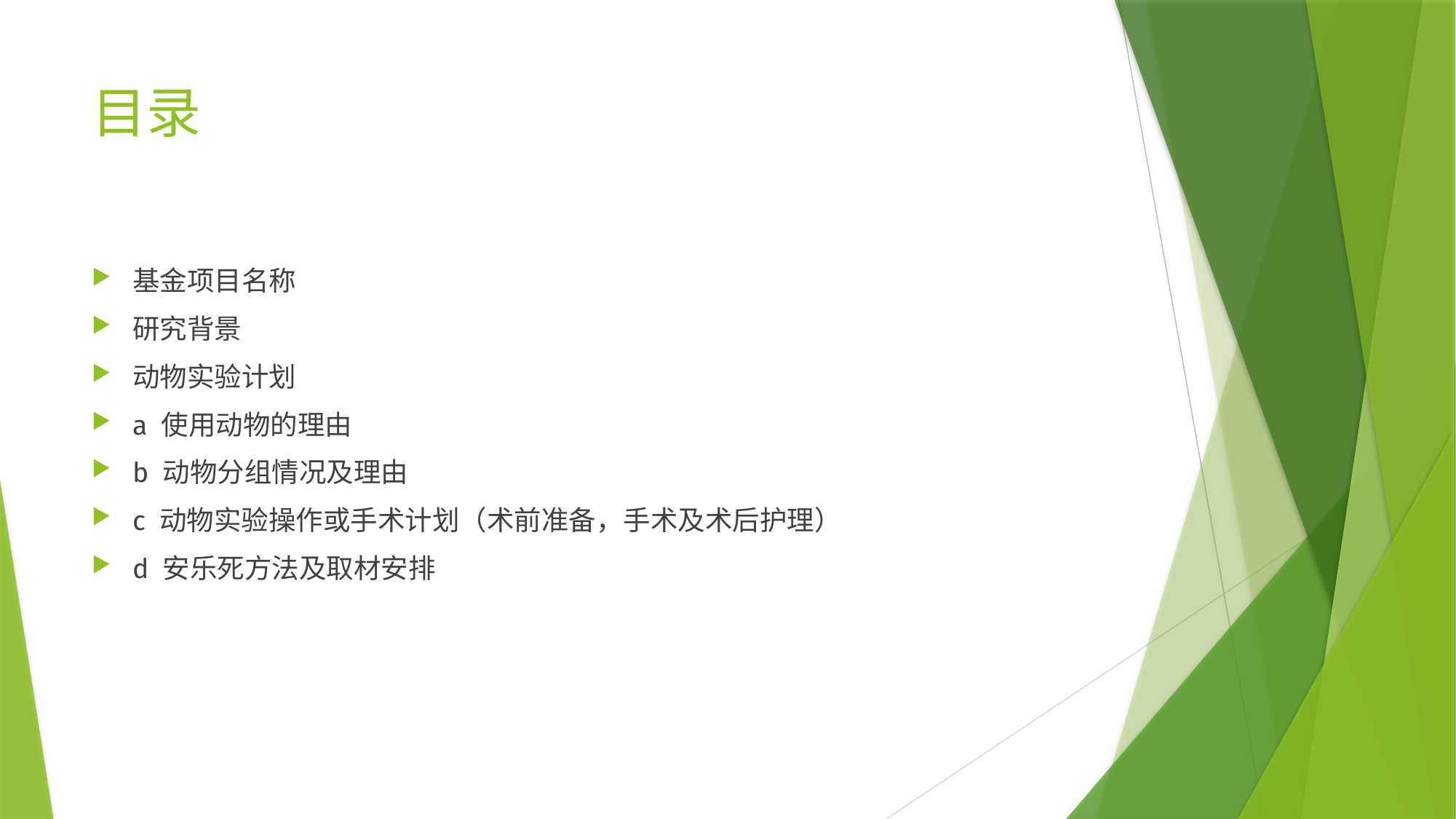

# 目录
基金项目名称
研究背景
动物实验计划
a 使用动物的理由
b 动物分组情况及理由
c 动物实验操作或手术计划（术前准备，手术及术后护理）
d 安乐死方法及取材安排